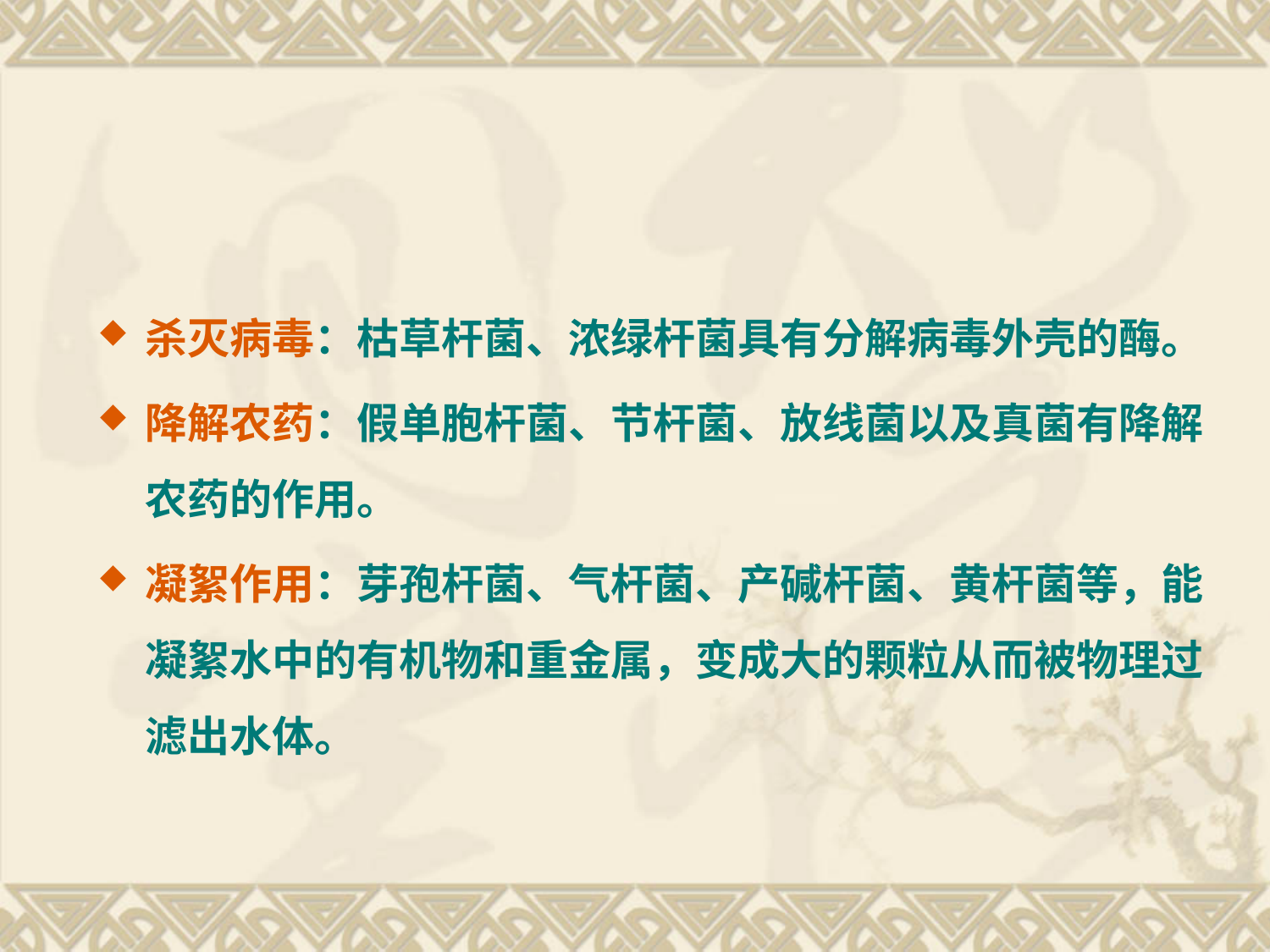

#
杀灭病毒：枯草杆菌、浓绿杆菌具有分解病毒外壳的酶。
降解农药：假单胞杆菌、节杆菌、放线菌以及真菌有降解农药的作用。
凝絮作用：芽孢杆菌、气杆菌、产碱杆菌、黄杆菌等，能凝絮水中的有机物和重金属，变成大的颗粒从而被物理过滤出水体。